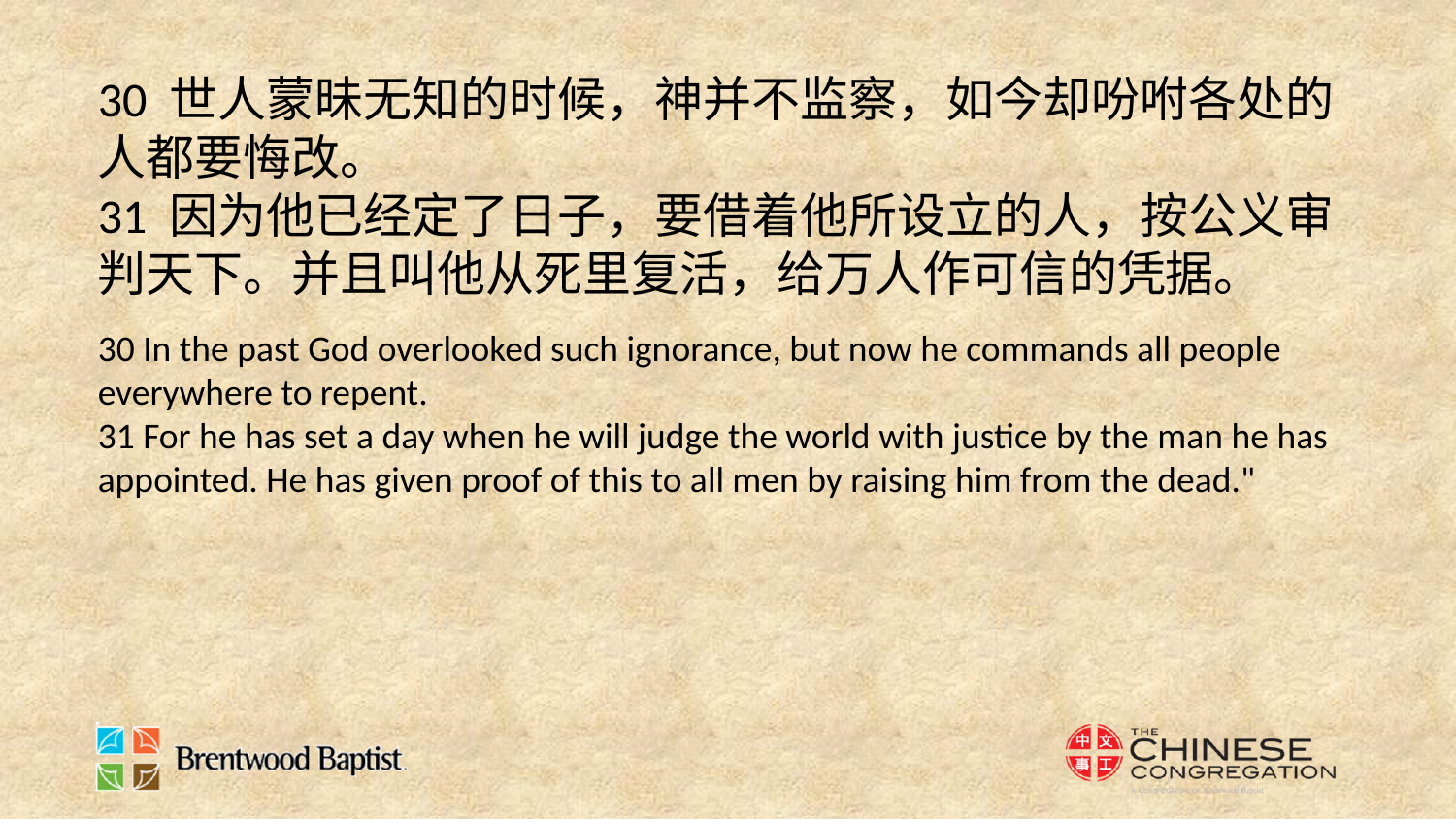

30 世人蒙昧无知的时候，神并不监察，如今却吩咐各处的人都要悔改。
31 因为他已经定了日子，要借着他所设立的人，按公义审判天下。并且叫他从死里复活，给万人作可信的凭据。

30 In the past God overlooked such ignorance, but now he commands all people everywhere to repent.
31 For he has set a day when he will judge the world with justice by the man he has appointed. He has given proof of this to all men by raising him from the dead."